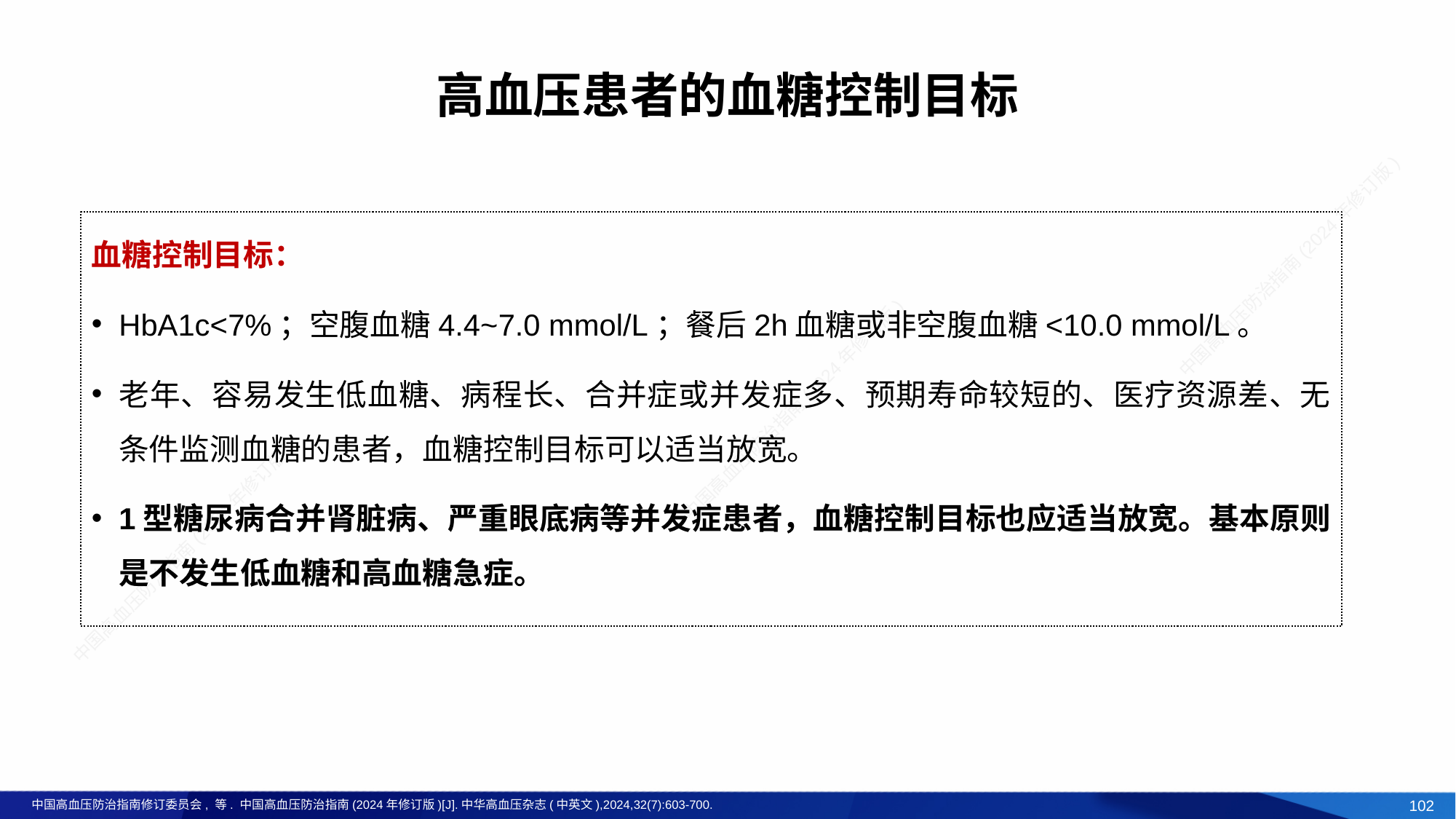

# 高血压患者的血糖控制目标
血糖控制目标：
HbA1c<7%；空腹血糖4.4~7.0 mmol/L；餐后2h血糖或非空腹血糖<10.0 mmol/L。
老年、容易发生低血糖、病程长、合并症或并发症多、预期寿命较短的、医疗资源差、无条件监测血糖的患者，血糖控制目标可以适当放宽。
1型糖尿病合并肾脏病、严重眼底病等并发症患者，血糖控制目标也应适当放宽。基本原则是不发生低血糖和高血糖急症。